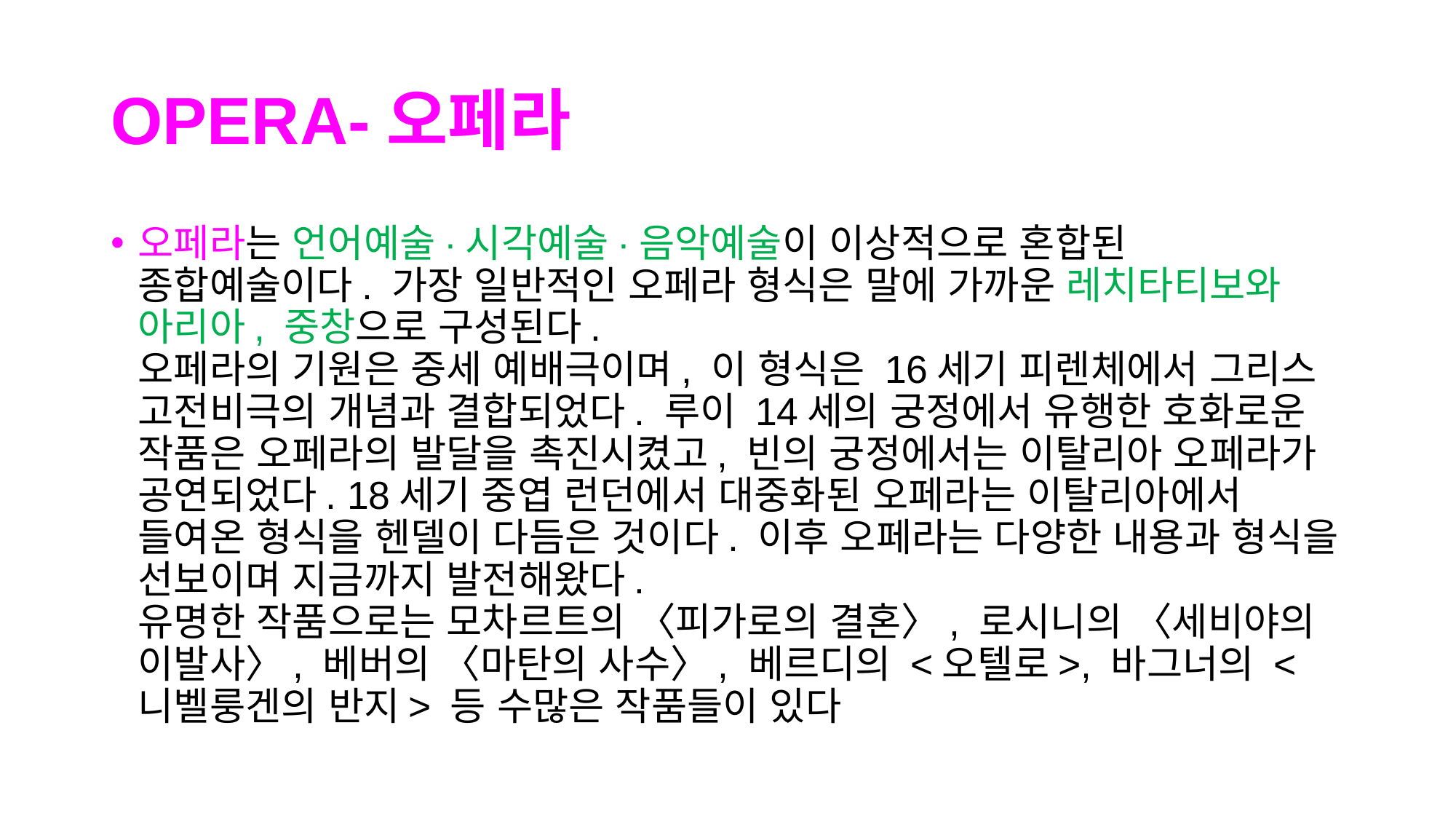

# OPERA-오페라
오페라는 언어예술·시각예술·음악예술이 이상적으로 혼합된 종합예술이다. 가장 일반적인 오페라 형식은 말에 가까운 레치타티보와 아리아, 중창으로 구성된다.
오페라의 기원은 중세 예배극이며, 이 형식은 16세기 피렌체에서 그리스 고전비극의 개념과 결합되었다. 루이 14세의 궁정에서 유행한 호화로운 작품은 오페라의 발달을 촉진시켰고, 빈의 궁정에서는 이탈리아 오페라가 공연되었다. 18세기 중엽 런던에서 대중화된 오페라는 이탈리아에서 들여온 형식을 헨델이 다듬은 것이다. 이후 오페라는 다양한 내용과 형식을 선보이며 지금까지 발전해왔다.
유명한 작품으로는 모차르트의 〈피가로의 결혼〉, 로시니의 〈세비야의 이발사〉, 베버의 〈마탄의 사수〉, 베르디의 <오텔로>, 바그너의 <니벨룽겐의 반지> 등 수많은 작품들이 있다